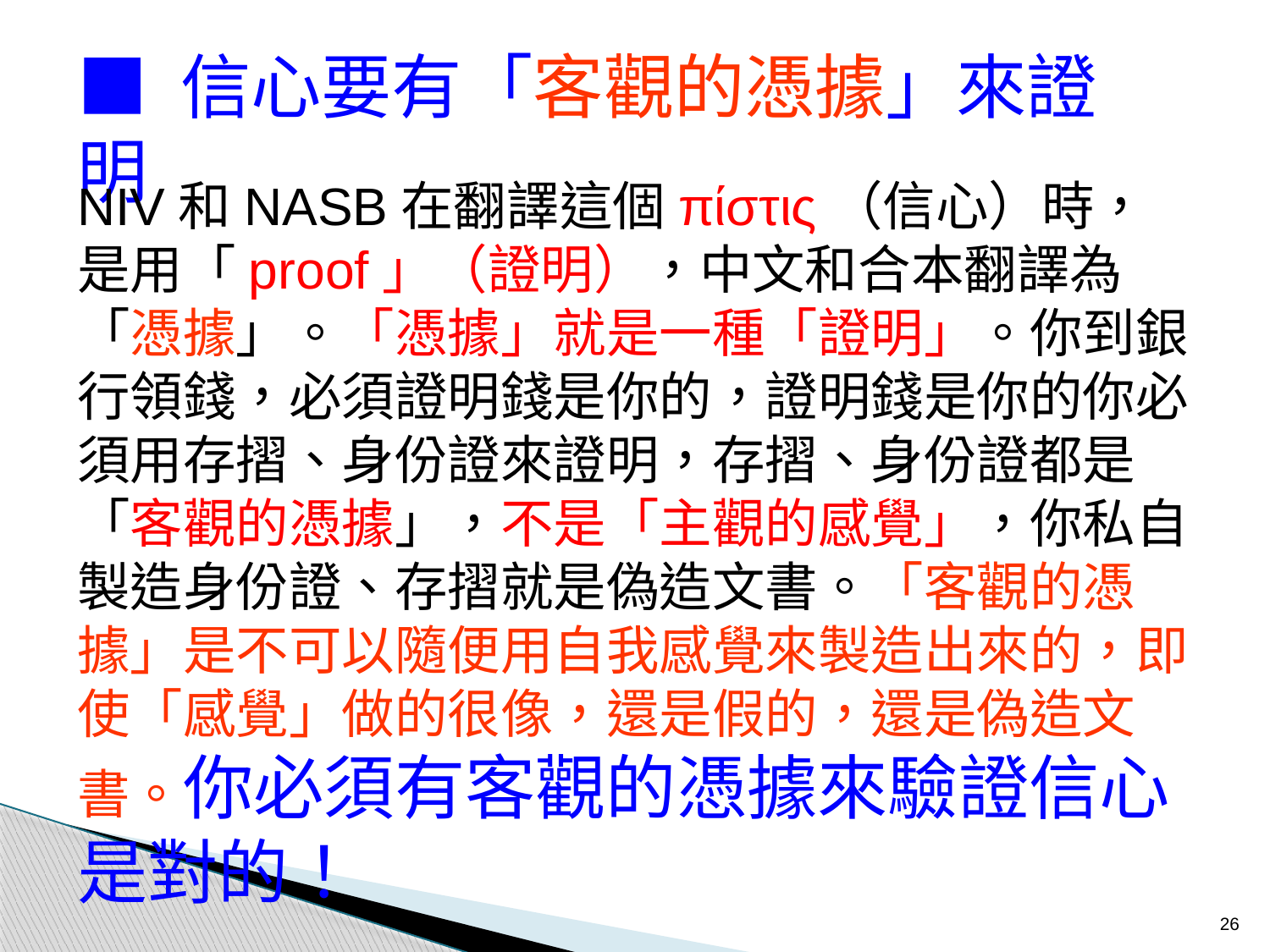

■ 信心要有「客觀的憑據」來證明
NIV和NASB在翻譯這個πίστις（信心）時，是用「proof」（證明），中文和合本翻譯為「憑據」。「憑據」就是一種「證明」。你到銀行領錢，必須證明錢是你的，證明錢是你的你必須用存摺、身份證來證明，存摺、身份證都是「客觀的憑據」，不是「主觀的感覺」，你私自製造身份證、存摺就是偽造文書。「客觀的憑據」是不可以隨便用自我感覺來製造出來的，即使「感覺」做的很像，還是假的，還是偽造文書。你必須有客觀的憑據來驗證信心是對的！
26